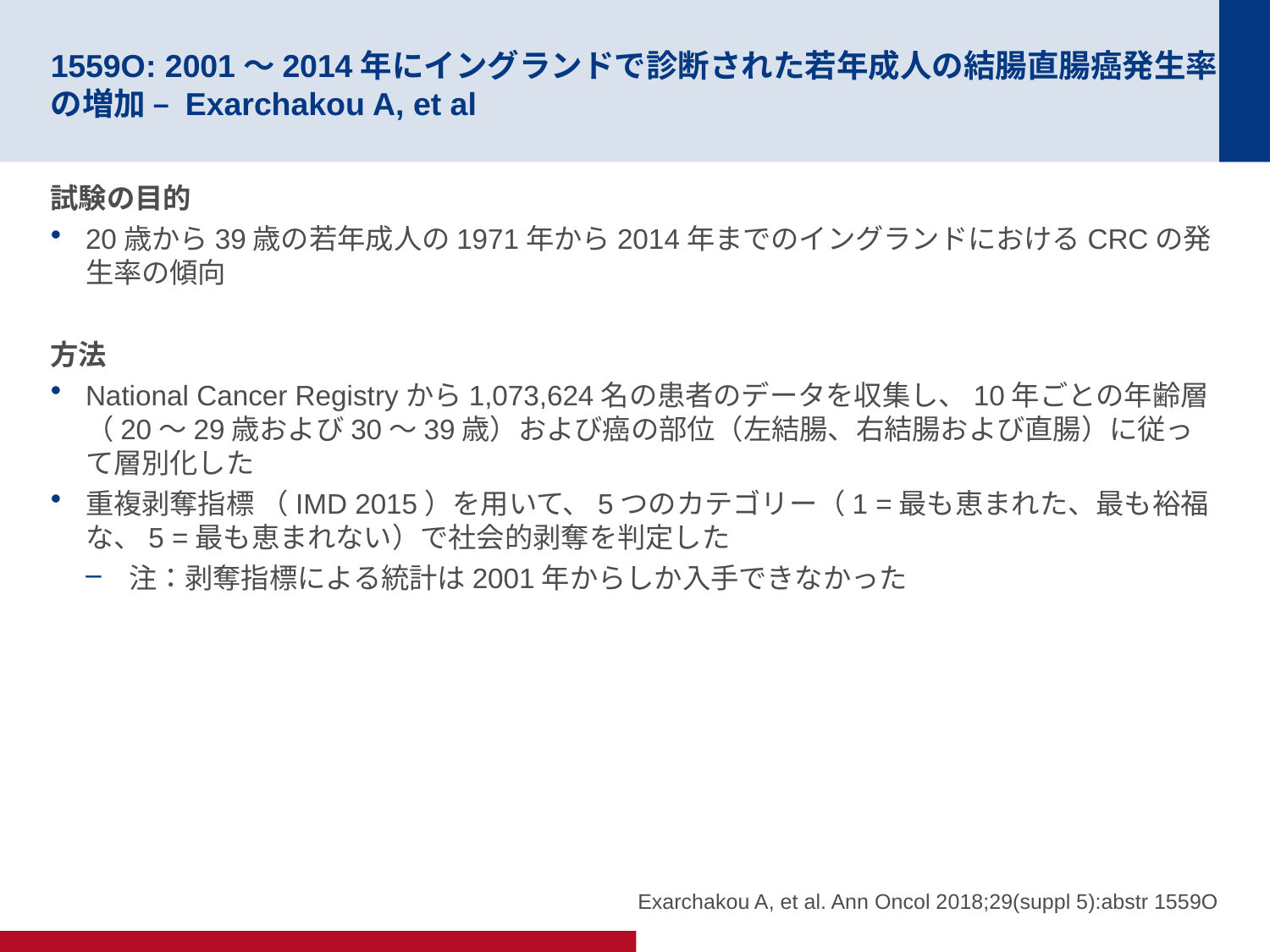

# 1559O: 2001～2014年にイングランドで診断された若年成人の結腸直腸癌発生率の増加 – Exarchakou A, et al
試験の目的
20歳から39歳の若年成人の1971年から2014年までのイングランドにおけるCRCの発生率の傾向

方法
National Cancer Registryから1,073,624名の患者のデータを収集し、10年ごとの年齢層（20～29歳および30～39歳）および癌の部位（左結腸、右結腸および直腸）に従って層別化した
重複剥奪指標 （IMD 2015）を用いて、5つのカテゴリー（1 =最も恵まれた、最も裕福な、5 =最も恵まれない）で社会的剥奪を判定した
注：剥奪指標による統計は2001年からしか入手できなかった

Exarchakou A, et al. Ann Oncol 2018;29(suppl 5):abstr 1559O